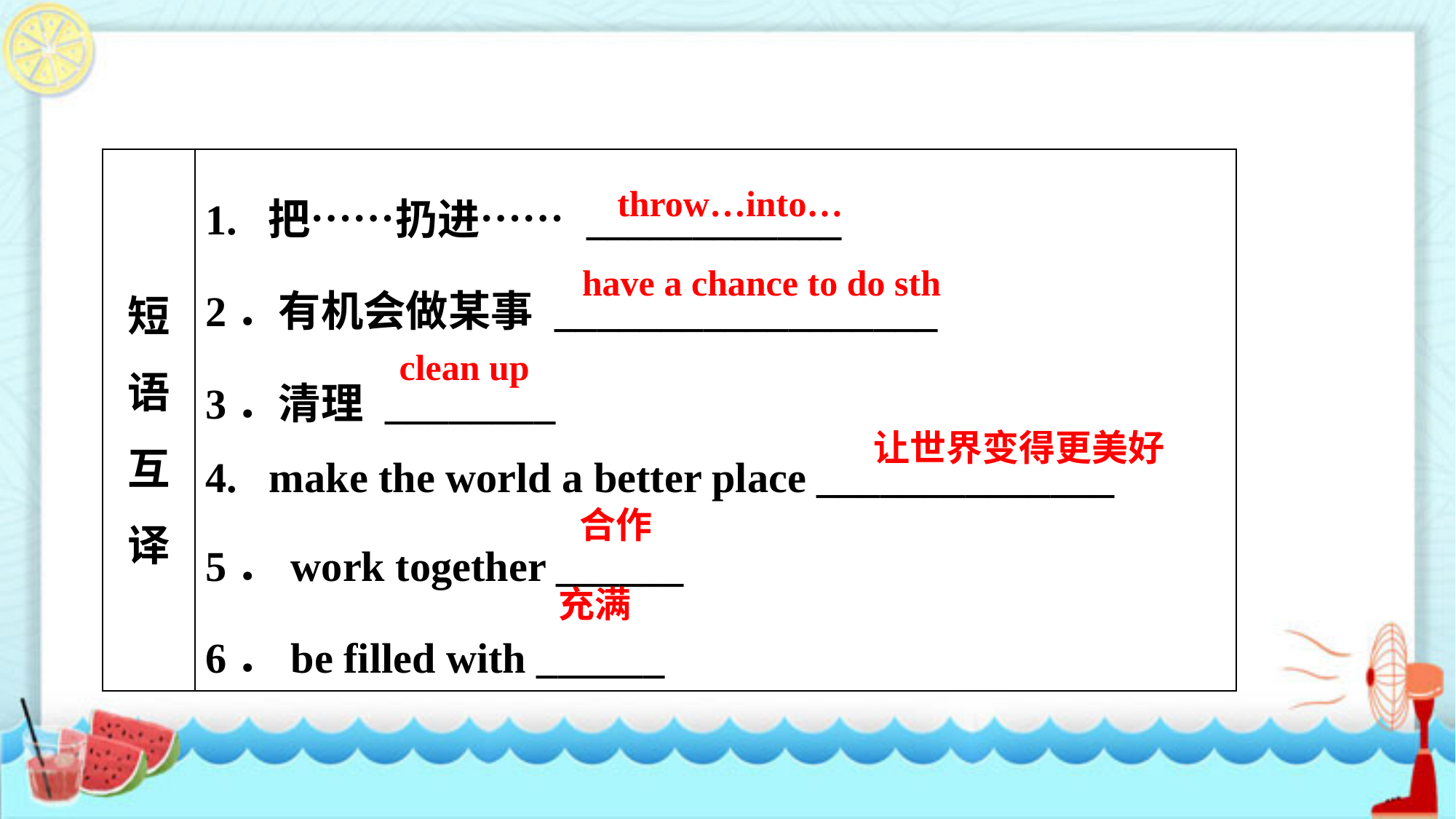

| 短语互译 | 1. 把……扔进…… \_\_\_\_\_\_\_\_\_\_\_\_ 2．有机会做某事 \_\_\_\_\_\_\_\_\_\_\_\_\_\_\_\_\_\_ 3．清理 \_\_\_\_\_\_\_\_ 4. make the world a better place \_\_\_\_\_\_\_\_\_\_\_\_\_\_ 5．work together \_\_\_\_\_\_ 6．be filled with \_\_\_\_\_\_ |
| --- | --- |
throw…into…
have a chance to do sth
clean up
让世界变得更美好
合作
充满